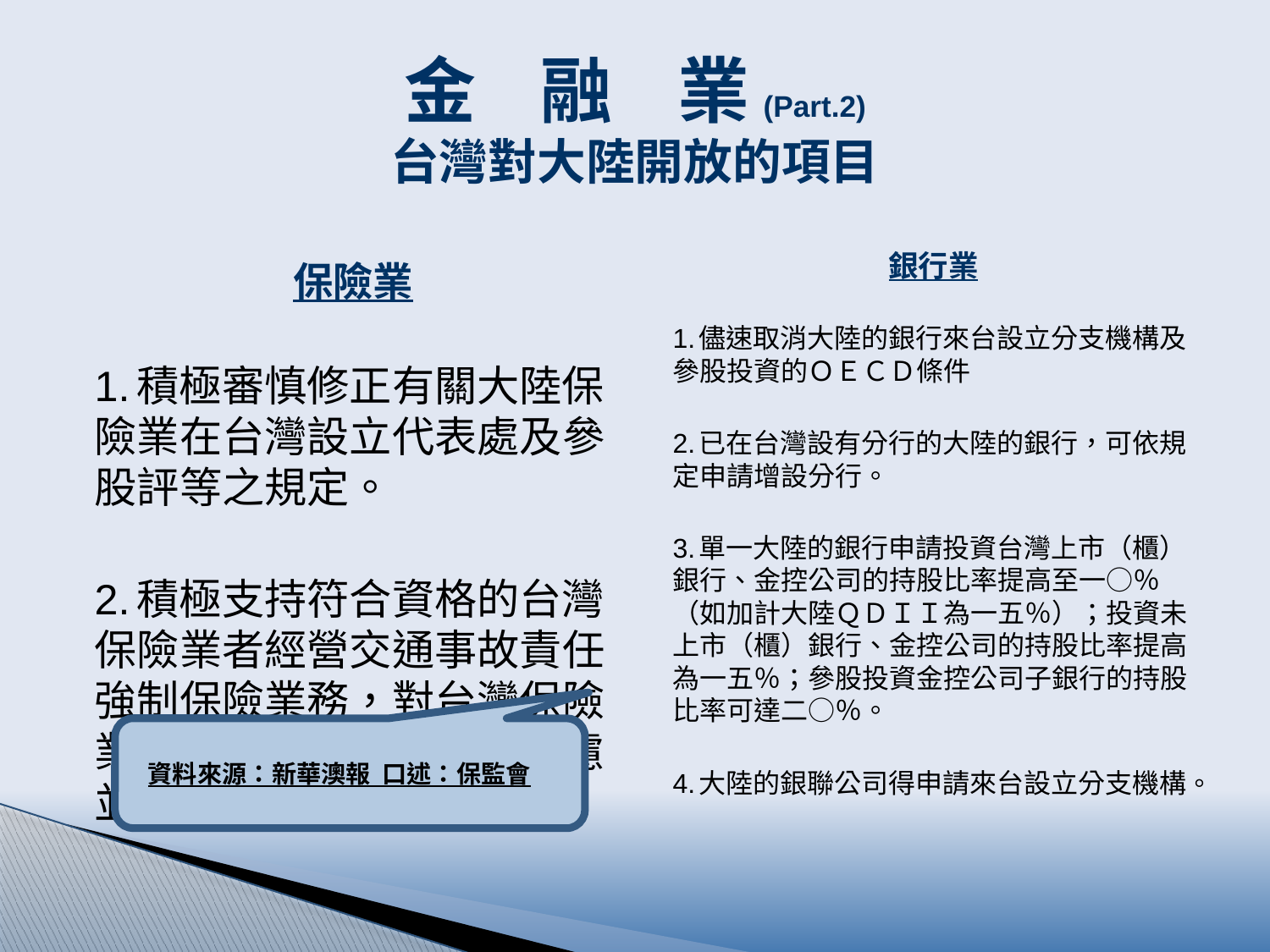

# 金    融    業(Part.2) 台灣對大陸開放的項目

保險業

1.積極審慎修正有關大陸保險業在台灣設立代表處及參股評等之規定。

2.積極支持符合資格的台灣保險業者經營交通事故責任強制保險業務，對台灣保險業者提出的申請，積極考慮並提供便利。

銀行業

1.儘速取消大陸的銀行來台設立分支機構及參股投資的ＯＥＣＤ條件

2.已在台灣設有分行的大陸的銀行，可依規定申請增設分行。

3.單一大陸的銀行申請投資台灣上市（櫃）銀行、金控公司的持股比率提高至一○％（如加計大陸ＱＤＩＩ為一五％）；投資未上市（櫃）銀行、金控公司的持股比率提高為一五％；參股投資金控公司子銀行的持股比率可達二○％。

4.大陸的銀聯公司得申請來台設立分支機構。
資料來源：新華澳報  口述：保監會